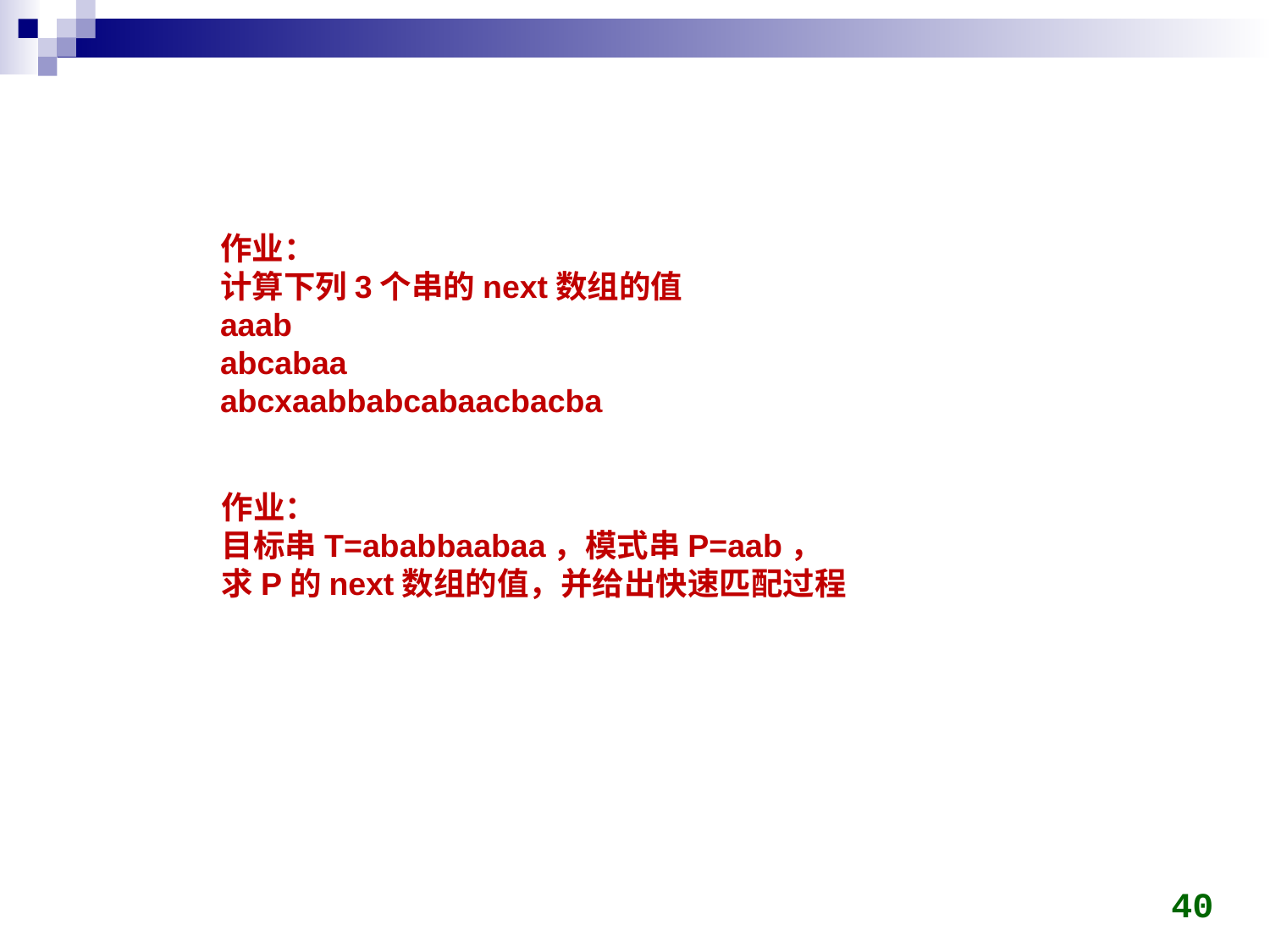

作业：
计算下列3个串的next数组的值
aaab
abcabaa
abcxaabbabcabaacbacba
作业：
目标串T=ababbaabaa，模式串P=aab，
求P的next数组的值，并给出快速匹配过程
40